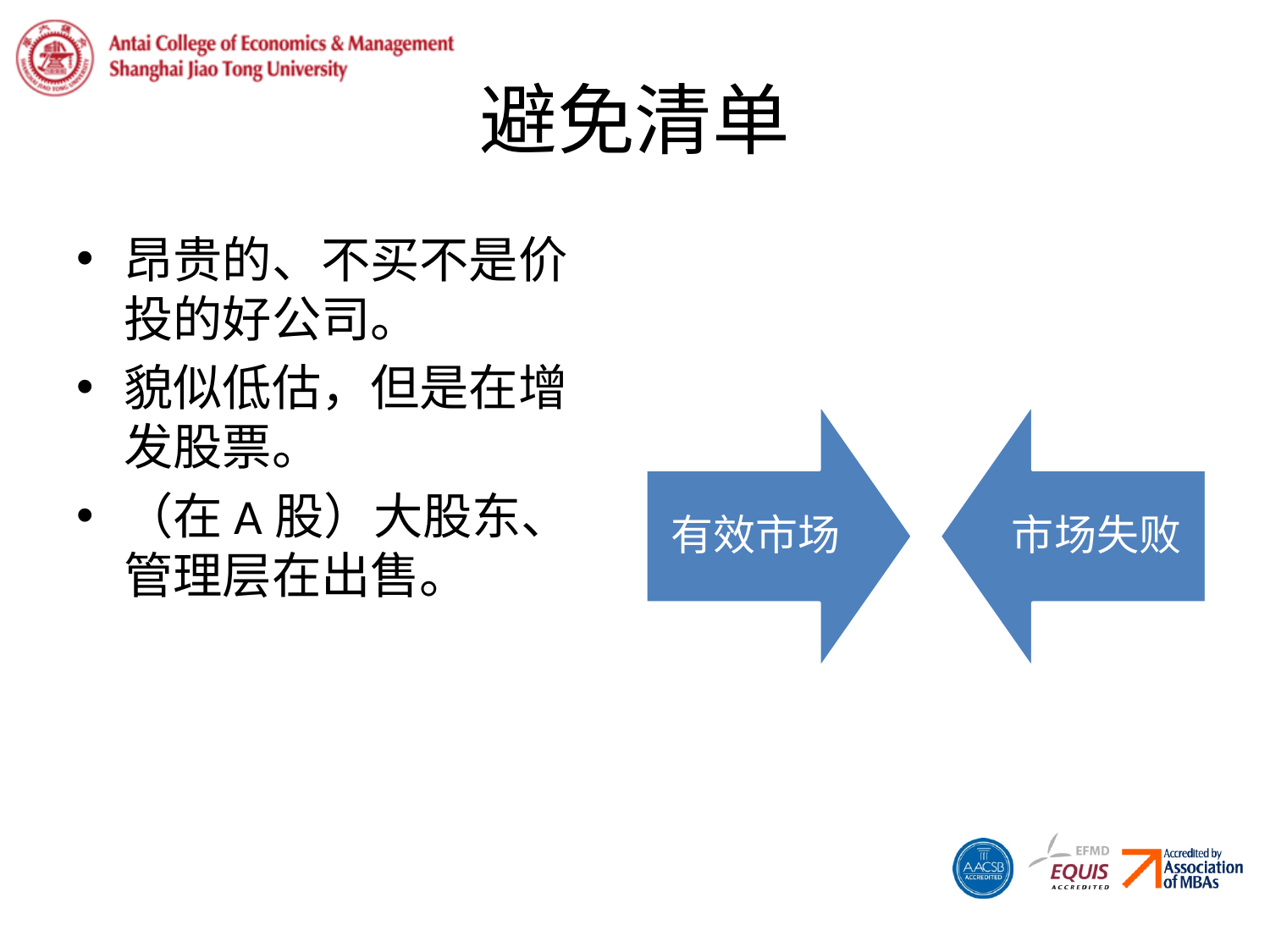

# 避免清单
昂贵的、不买不是价投的好公司。
貌似低估，但是在增发股票。
（在A股）大股东、管理层在出售。

有效市场
市场失败